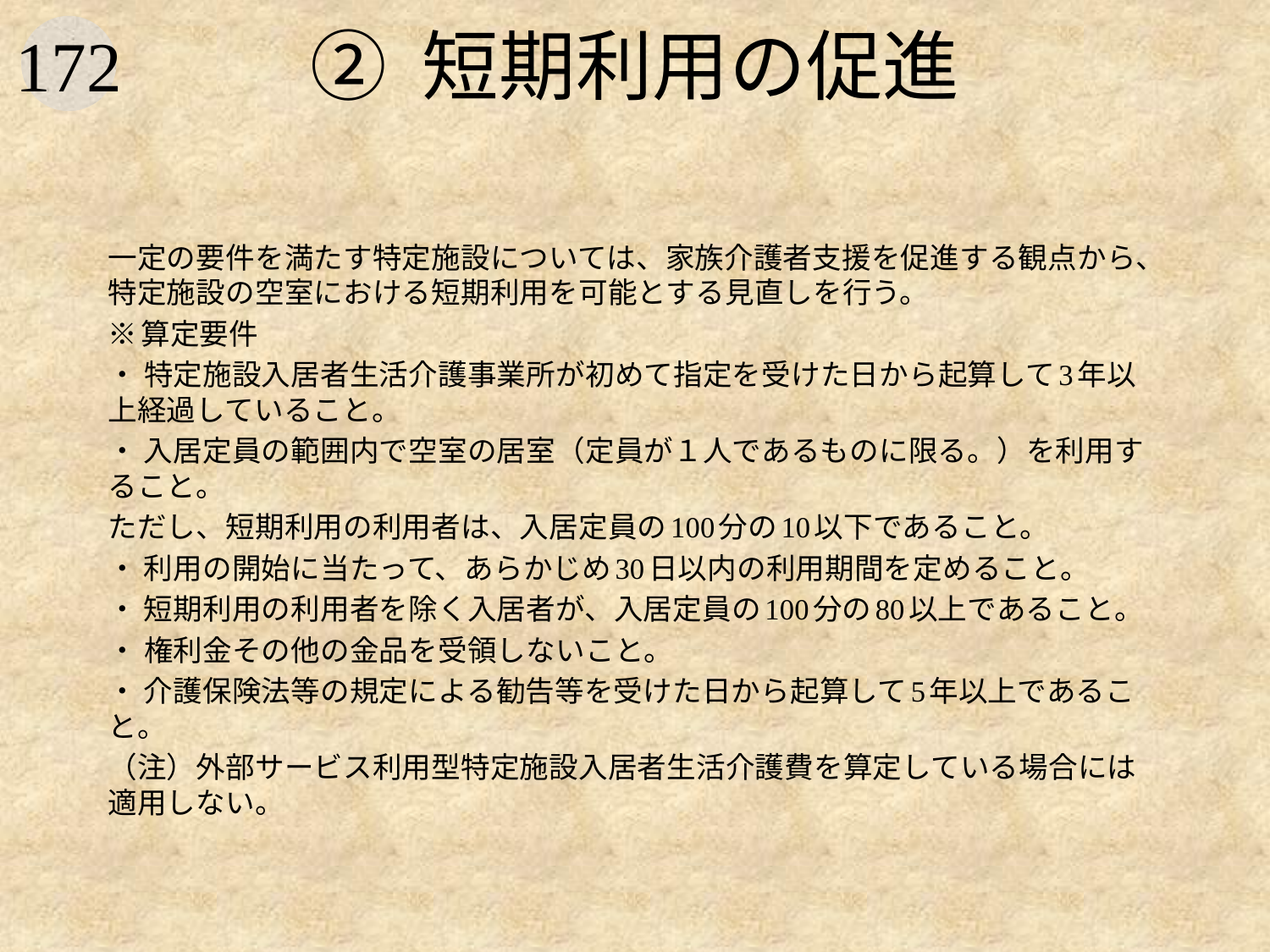

# ② 短期利用の促進
一定の要件を満たす特定施設については、家族介護者支援を促進する観点から、特定施設の空室における短期利用を可能とする見直しを行う。
※算定要件
・ 特定施設入居者生活介護事業所が初めて指定を受けた日から起算して3年以上経過していること。
・ 入居定員の範囲内で空室の居室（定員が１人であるものに限る。）を利用すること。
ただし、短期利用の利用者は、入居定員の100分の10以下であること。
・ 利用の開始に当たって、あらかじめ30日以内の利用期間を定めること。
・ 短期利用の利用者を除く入居者が、入居定員の100分の80以上であること。
・ 権利金その他の金品を受領しないこと。
・ 介護保険法等の規定による勧告等を受けた日から起算して5年以上であること。
（注）外部サービス利用型特定施設入居者生活介護費を算定している場合には適用しない。